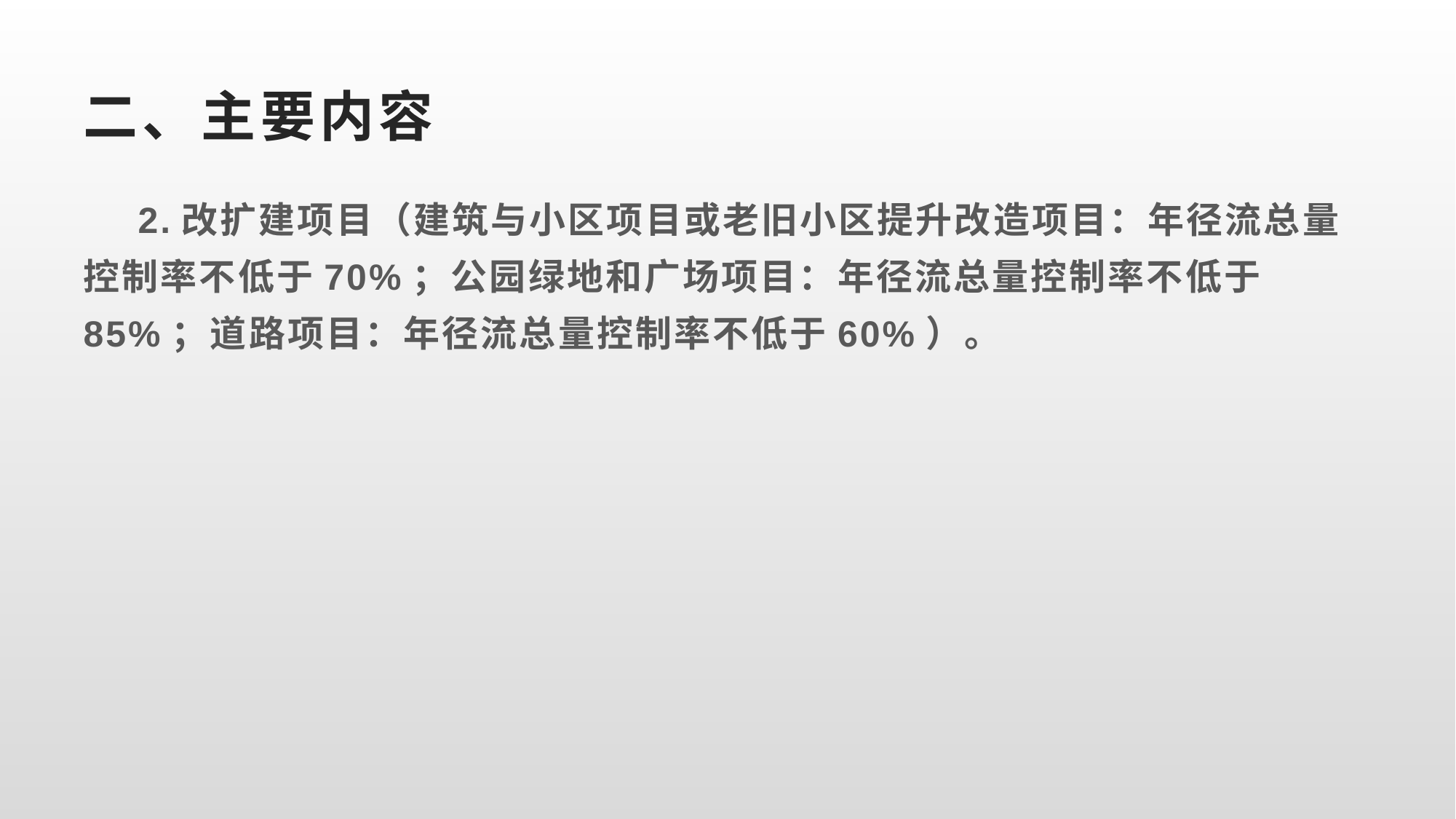

# 二、主要内容
2.改扩建项目（建筑与小区项目或老旧小区提升改造项目：年径流总量控制率不低于70%；公园绿地和广场项目：年径流总量控制率不低于85%；道路项目：年径流总量控制率不低于60%）。